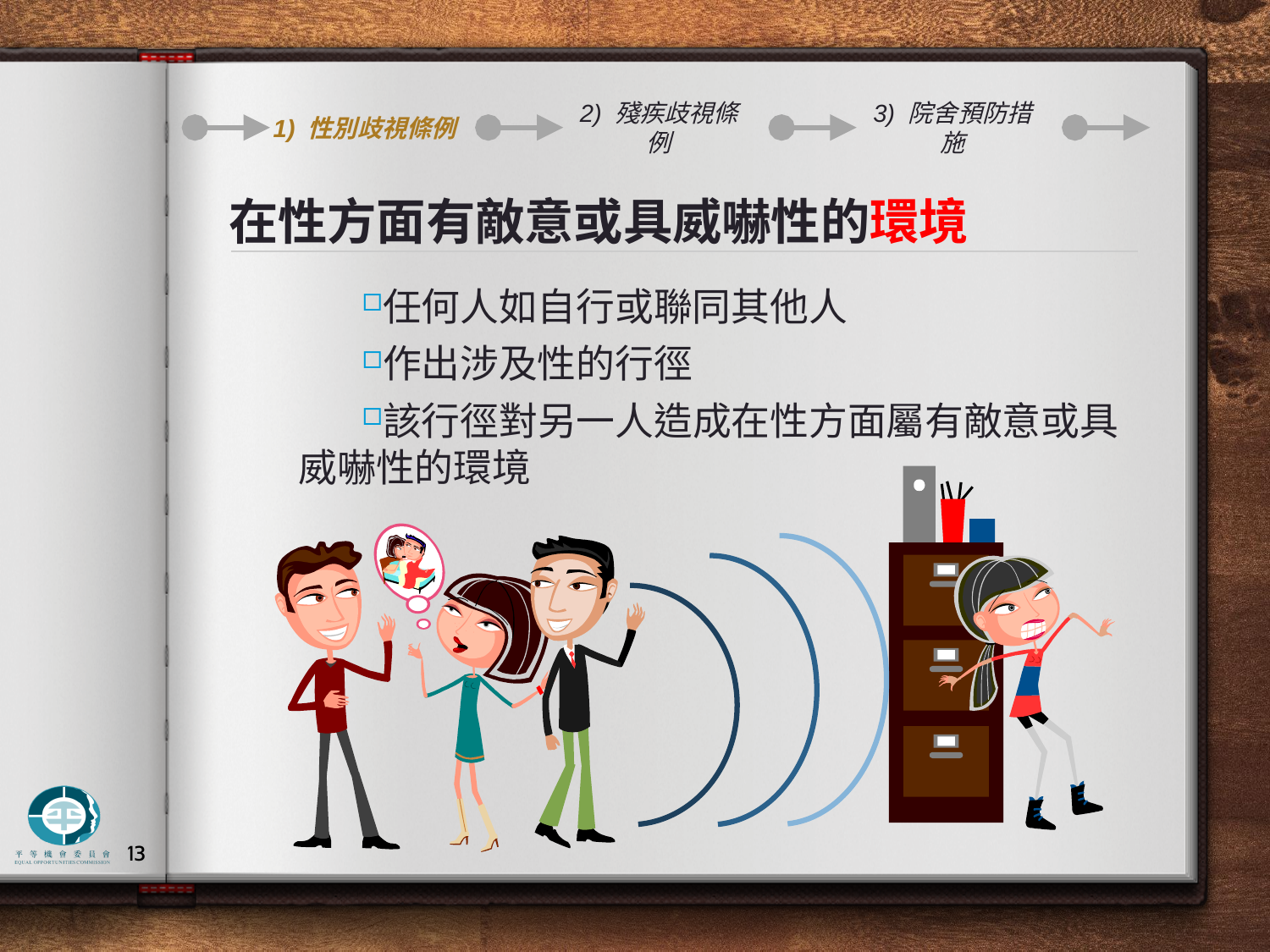

1) 性別歧視條例
2) 殘疾歧視條例
3) 院舍預防措施
# 在性方面有敵意或具威嚇性的環境
任何人如自行或聯同其他人
作出涉及性的行徑
該行徑對另一人造成在性方面屬有敵意或具威嚇性的環境